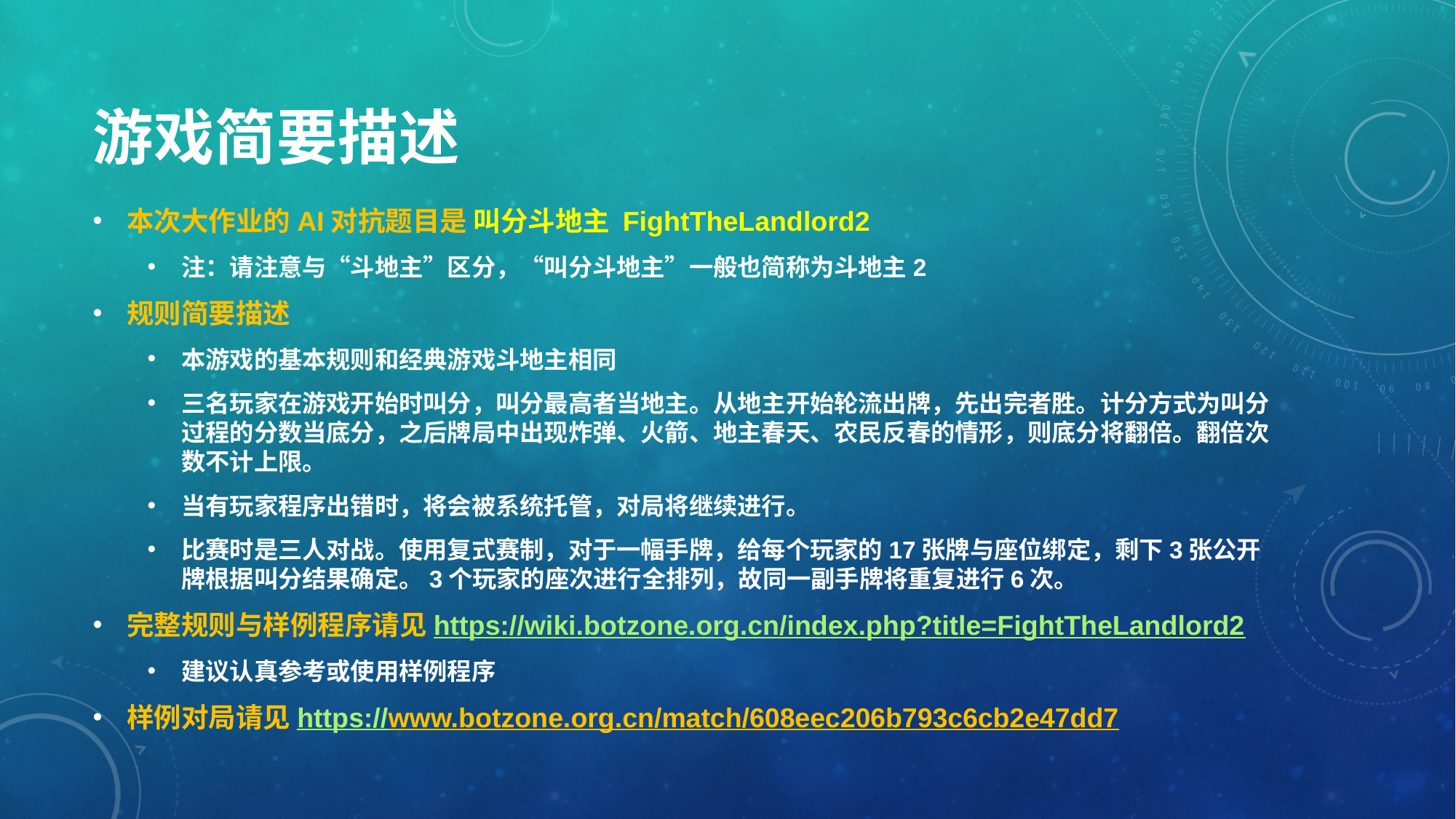

# 游戏简要描述
本次大作业的AI对抗题目是 叫分斗地主 FightTheLandlord2
注：请注意与“斗地主”区分，“叫分斗地主”一般也简称为斗地主2
规则简要描述
本游戏的基本规则和经典游戏斗地主相同
三名玩家在游戏开始时叫分，叫分最高者当地主。从地主开始轮流出牌，先出完者胜。计分方式为叫分过程的分数当底分，之后牌局中出现炸弹、火箭、地主春天、农民反春的情形，则底分将翻倍。翻倍次数不计上限。
当有玩家程序出错时，将会被系统托管，对局将继续进行。
比赛时是三人对战。使用复式赛制，对于一幅手牌，给每个玩家的17张牌与座位绑定，剩下3张公开牌根据叫分结果确定。3个玩家的座次进行全排列，故同一副手牌将重复进行6次。
完整规则与样例程序请见https://wiki.botzone.org.cn/index.php?title=FightTheLandlord2
建议认真参考或使用样例程序
样例对局请见https://www.botzone.org.cn/match/608eec206b793c6cb2e47dd7